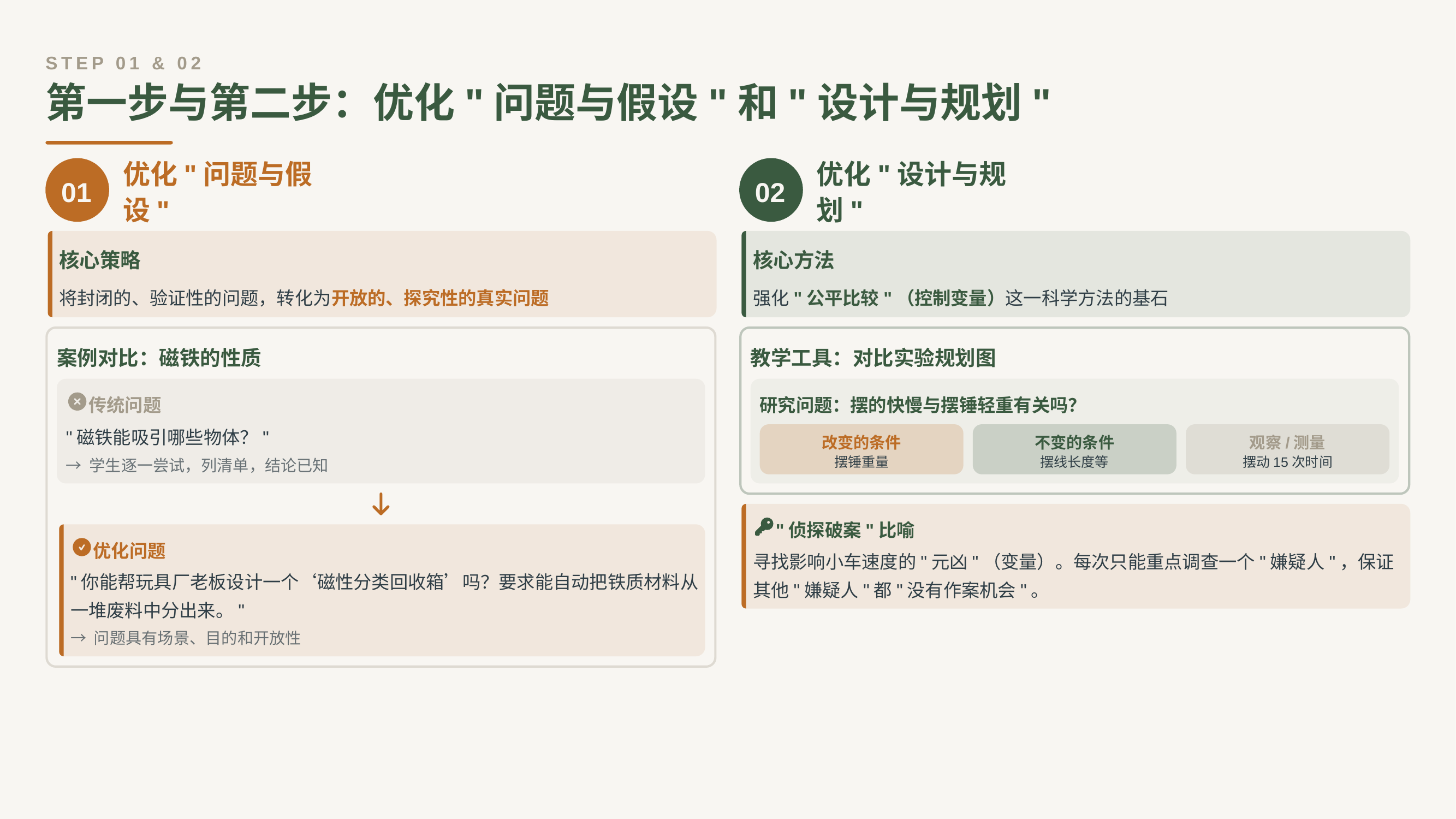

STEP 01 & 02
第一步与第二步：优化"问题与假设"和"设计与规划"

01
优化"问题与假设"
02
优化"设计与规划"

核心策略
核心方法
将封闭的、验证性的问题，转化为开放的、探究性的真实问题
强化"公平比较"（控制变量）这一科学方法的基石

案例对比：磁铁的性质
教学工具：对比实验规划图

传统问题
研究问题：摆的快慢与摆锤轻重有关吗？

"磁铁能吸引哪些物体？"

改变的条件
不变的条件
观察/测量
→ 学生逐一尝试，列清单，结论已知
摆锤重量
摆线长度等
摆动15次时间

"侦探破案"比喻

优化问题

寻找影响小车速度的"元凶"（变量）。每次只能重点调查一个"嫌疑人"，保证其他"嫌疑人"都"没有作案机会"。
"你能帮玩具厂老板设计一个‘磁性分类回收箱’吗？要求能自动把铁质材料从一堆废料中分出来。"
→ 问题具有场景、目的和开放性